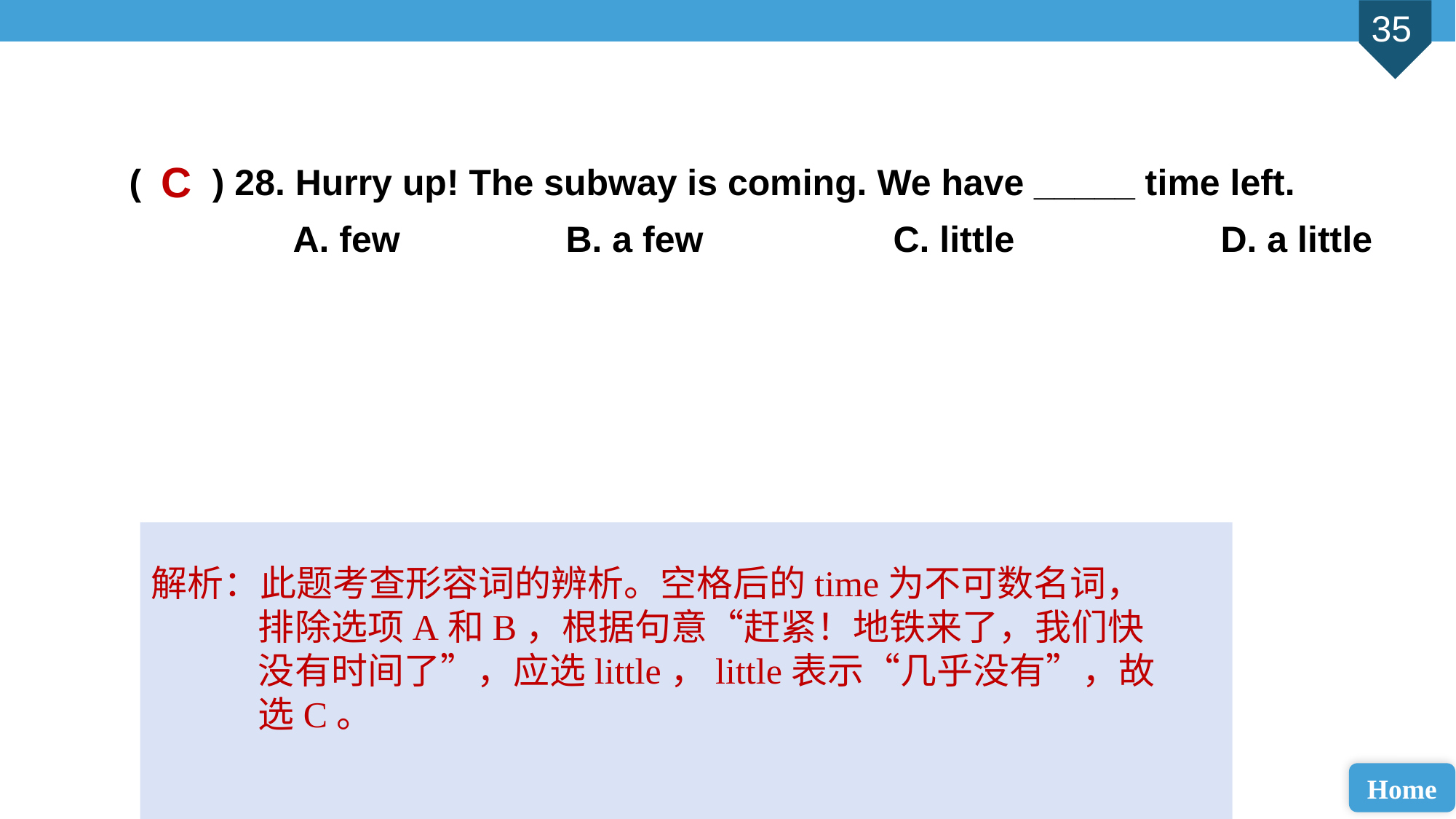

(       ) 28. Hurry up! The subway is coming. We have _____ time left.
A. few 		B. a few 		C. little 		D. a little
C

解析：此题考查形容词的辨析。空格后的time为不可数名词，排除选项A和B，根据句意“赶紧！地铁来了，我们快没有时间了”，应选little，little表示“几乎没有”，故选C。